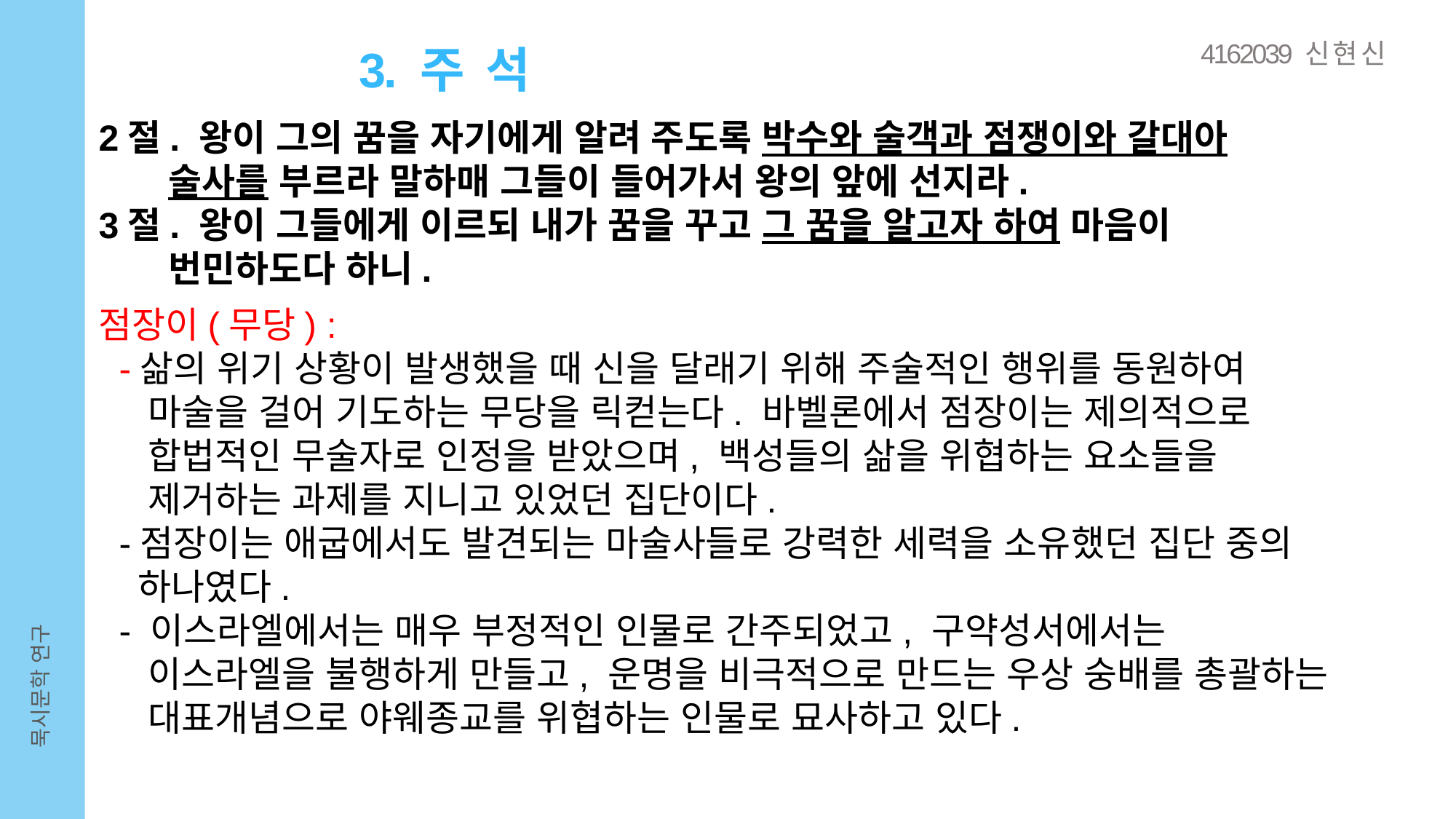

4162039 신 현 신
3. 주  석
2절. 왕이 그의 꿈을 자기에게 알려 주도록 박수와 술객과 점쟁이와 갈대아
      술사를 부르라 말하매 그들이 들어가서 왕의 앞에 선지라.
3절. 왕이 그들에게 이르되 내가 꿈을 꾸고 그 꿈을 알고자 하여 마음이
      번민하도다 하니.

점장이(무당) :
  -삶의 위기 상황이 발생했을 때 신을 달래기 위해 주술적인 행위를 동원하여
    마술을 걸어 기도하는 무당을 릭컫는다. 바벨론에서 점장이는 제의적으로
    합법적인 무술자로 인정을 받았으며, 백성들의 삶을 위협하는 요소들을
    제거하는 과제를 지니고 있었던 집단이다.
  -점장이는 애굽에서도 발견되는 마술사들로 강력한 세력을 소유했던 집단 중의
   하나였다.
  - 이스라엘에서는 매우 부정적인 인물로 간주되었고, 구약성서에서는
    이스라엘을 불행하게 만들고, 운명을 비극적으로 만드는 우상 숭배를 총괄하는
    대표개념으로 야웨종교를 위협하는 인물로 묘사하고 있다.
묵시문학 연구